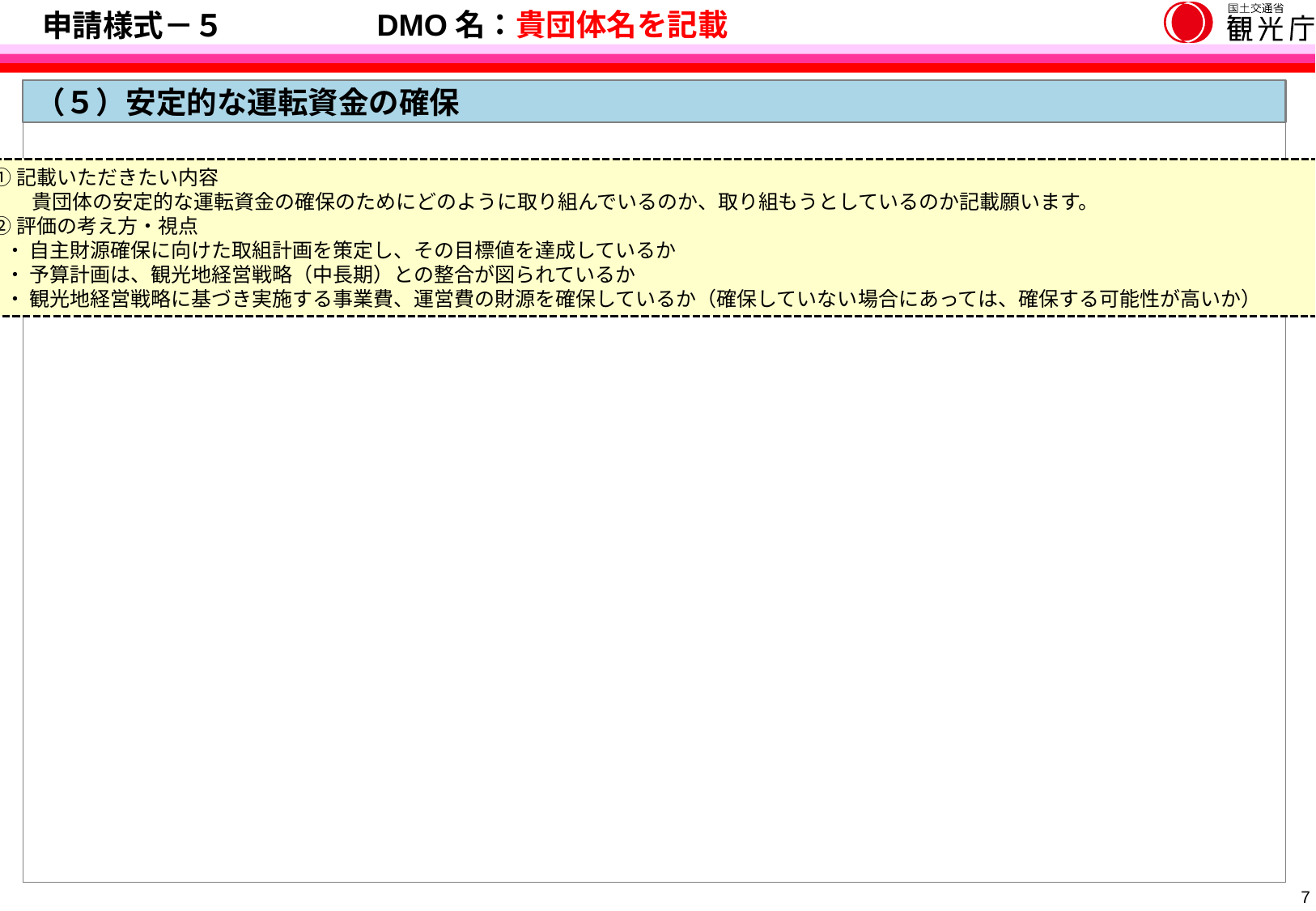

申請様式－５
DMO名：貴団体名を記載
（５）安定的な運転資金の確保

①記載いただきたい内容
　　貴団体の安定的な運転資金の確保のためにどのように取り組んでいるのか、取り組もうとしているのか記載願います。
②評価の考え方・視点
  ・ 自主財源確保に向けた取組計画を策定し、その目標値を達成しているか
  ・ 予算計画は、観光地経営戦略（中長期）との整合が図られているか
  ・ 観光地経営戦略に基づき実施する事業費、運営費の財源を確保しているか（確保していない場合にあっては、確保する可能性が高いか）
7